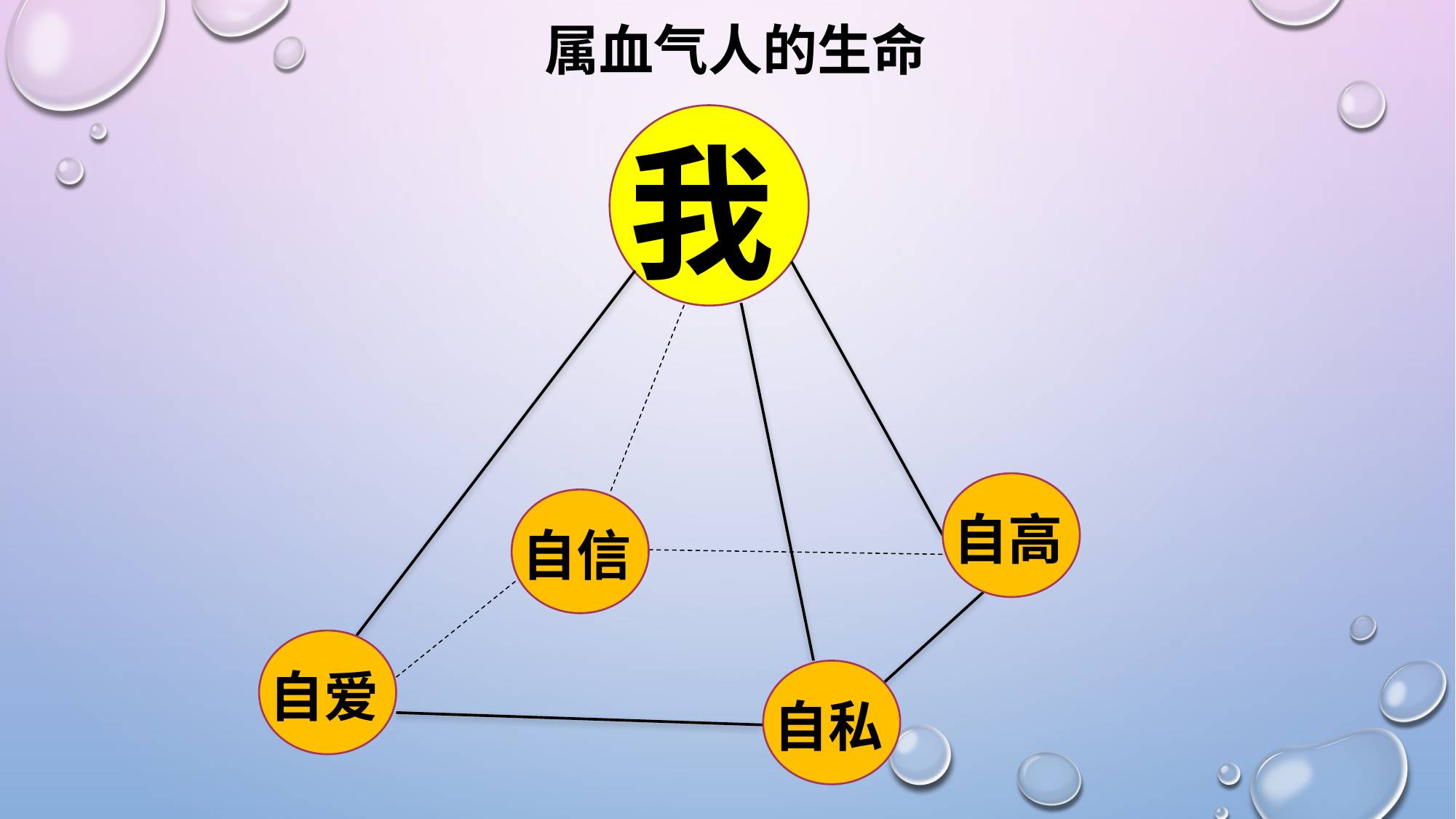

# 属血气人的生命

我

自高

自信

自爱

自私